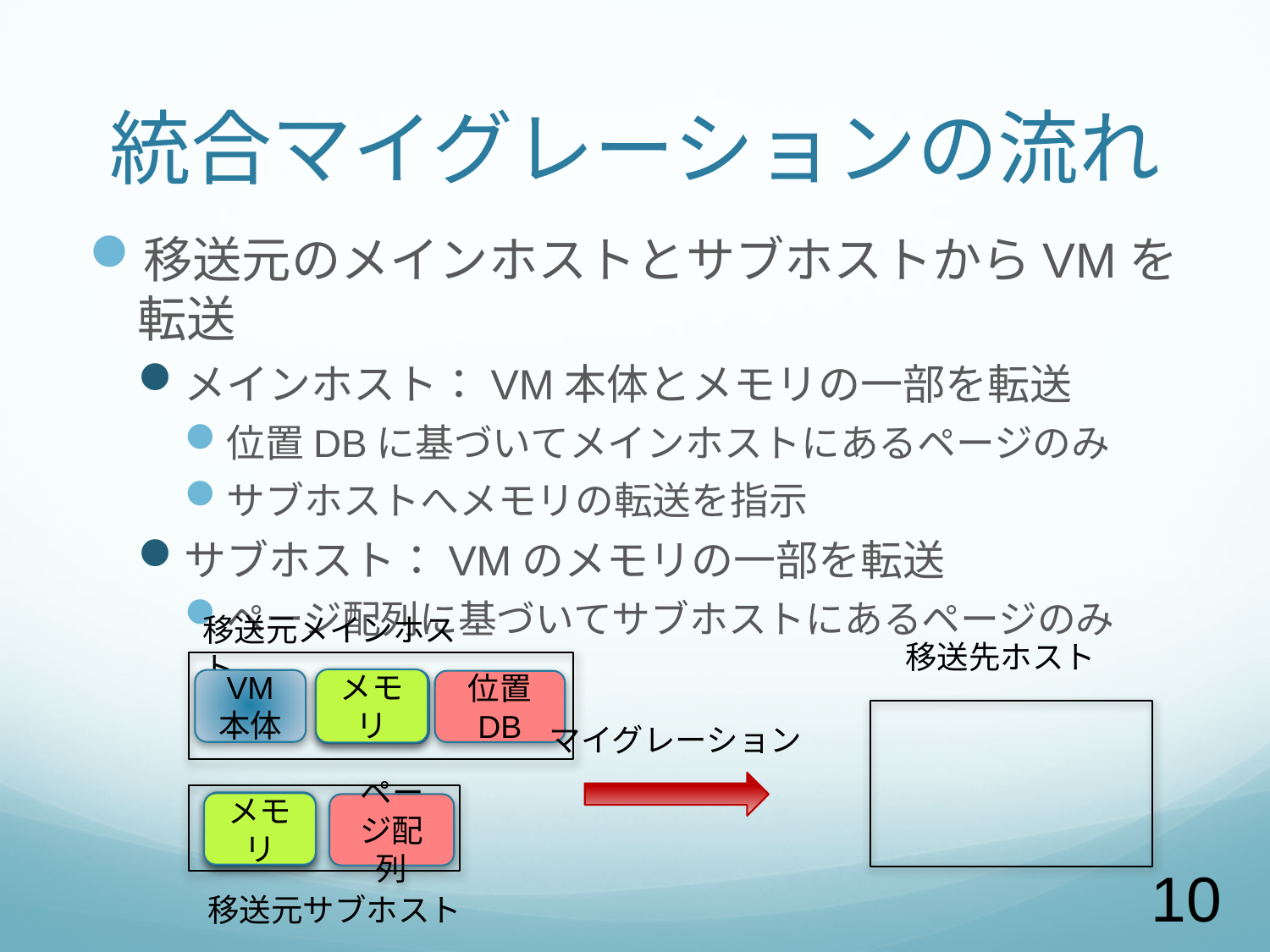

# 統合マイグレーションの流れ
移送元のメインホストとサブホストからVMを転送
メインホスト：VM本体とメモリの一部を転送
位置DBに基づいてメインホストにあるページのみ
サブホストへメモリの転送を指示
サブホスト：VMのメモリの一部を転送
ページ配列に基づいてサブホストにあるページのみ
移送元メインホスト

移送先ホスト

メモリ
VM
本体
メモリ
位置
DB

マイグレーション

メモリ
メモリ
ページ配列
10

移送元サブホスト